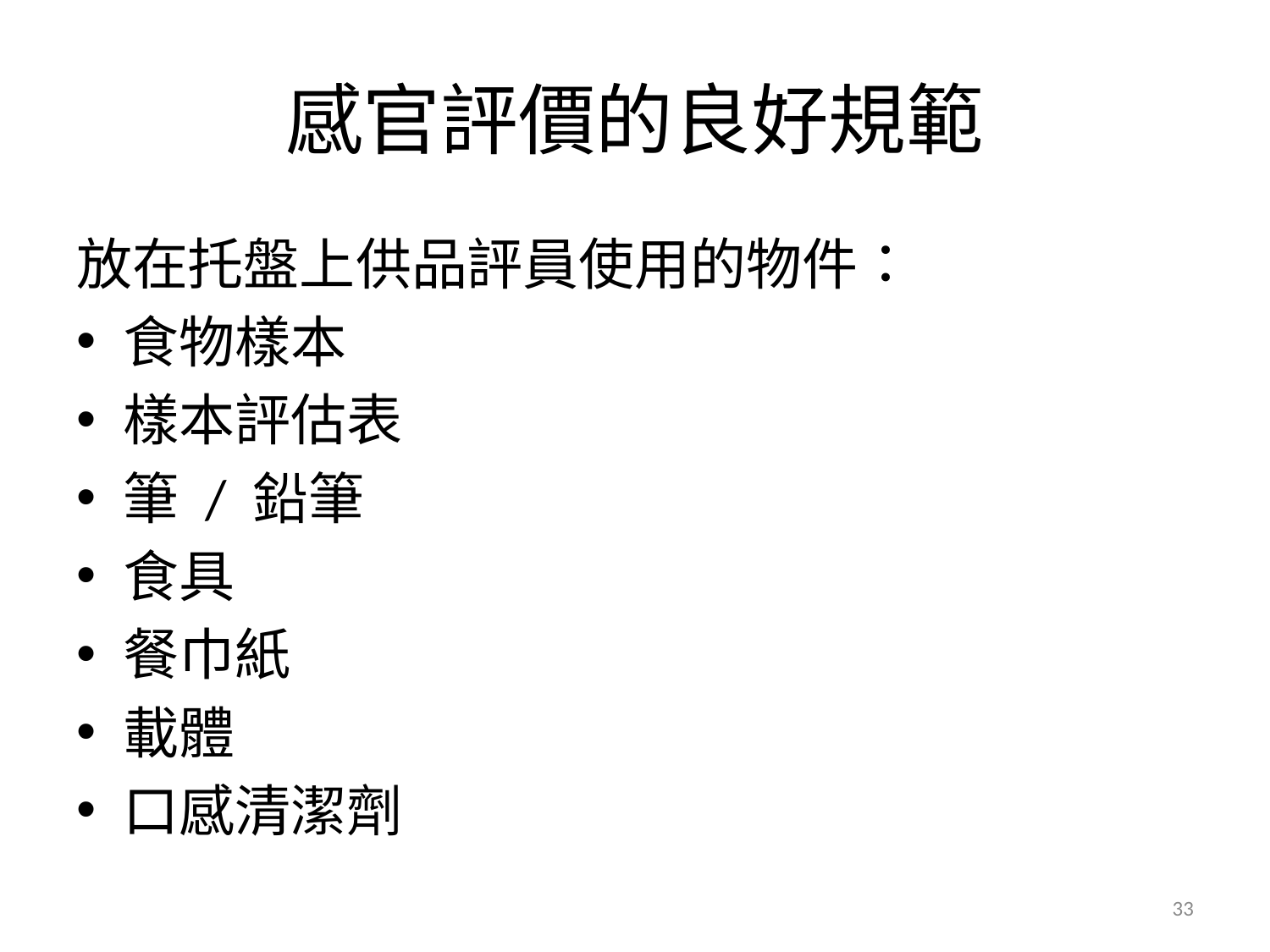

# 感官評價的良好規範
放在托盤上供品評員使用的物件：
食物樣本
樣本評估表
筆 / 鉛筆
食具
餐巾紙
載體
口感清潔劑
33